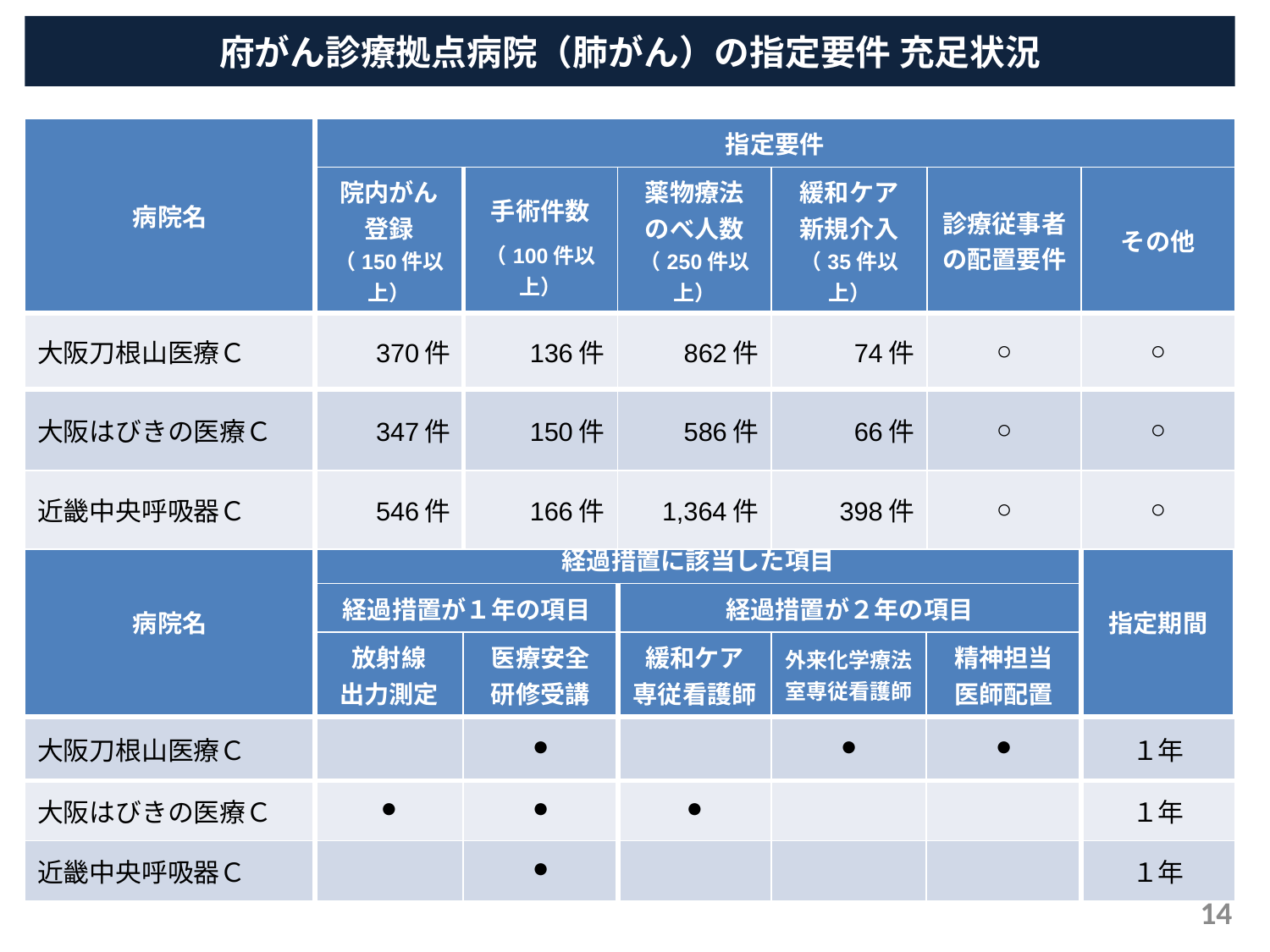

府がん診療拠点病院（肺がん）の指定要件 充足状況
| 病院名 | 指定要件 |  |  |  |  |  |
| --- | --- | --- | --- | --- | --- | --- |
|  | 院内がん 登録 （150件以上） | 手術件数 （100件以上） | 薬物療法 のべ人数 （250件以上） | 緩和ケア 新規介入 （35件以上） | 診療従事者の配置要件 | その他 |
| 大阪刀根山医療Ｃ | 370件 | 136件 | 862件 | 74件 | ○ | ○ |
| 大阪はびきの医療Ｃ | 347件 | 150件 | 586件 | 66件 | ○ | ○ |
| 近畿中央呼吸器Ｃ | 546件 | 166件 | 1,364件 | 398件 | ○ | ○ |
| 病院名 | 経過措置に該当した項目 |  |  |  |  | 指定期間 |
| --- | --- | --- | --- | --- | --- | --- |
|  | 経過措置が１年の項目 |  | 経過措置が２年の項目 |  |  |  |
|  | 放射線 出力測定 | 医療安全 研修受講 | 緩和ケア 専従看護師 | 外来化学療法室専従看護師 | 精神担当 医師配置 |  |
| 大阪刀根山医療Ｃ |  | ● |  | ● | ● | １年 |
| 大阪はびきの医療Ｃ | ● | ● | ● |  |  | １年 |
| 近畿中央呼吸器Ｃ |  | ● |  |  |  | １年 |
14